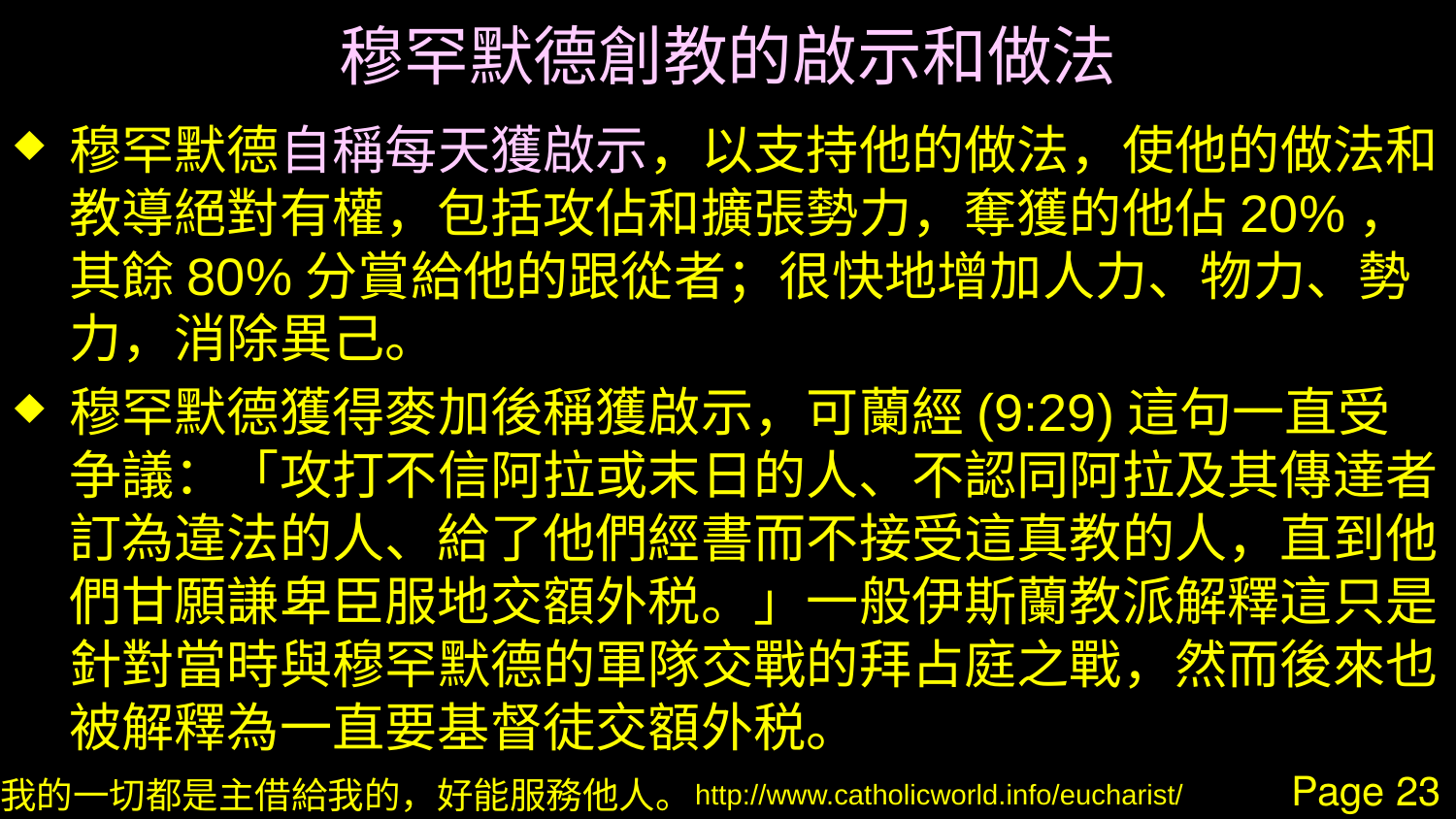

# 穆罕默德創教的啟示和做法
穆罕默德自稱每天獲啟示，以支持他的做法，使他的做法和教導絕對有權，包括攻佔和擴張勢力，奪獲的他佔20%，其餘80%分賞給他的跟從者；很快地增加人力、物力、勢力，消除異己。
穆罕默德獲得麥加後稱獲啟示，可蘭經(9:29)這句一直受争議：「攻打不信阿拉或末日的人、不認同阿拉及其傳達者訂為違法的人、給了他們經書而不接受這真教的人，直到他們甘願謙卑臣服地交額外税。」一般伊斯蘭教派解釋這只是針對當時與穆罕默德的軍隊交戰的拜占庭之戰，然而後來也被解釋為一直要基督徒交額外税。